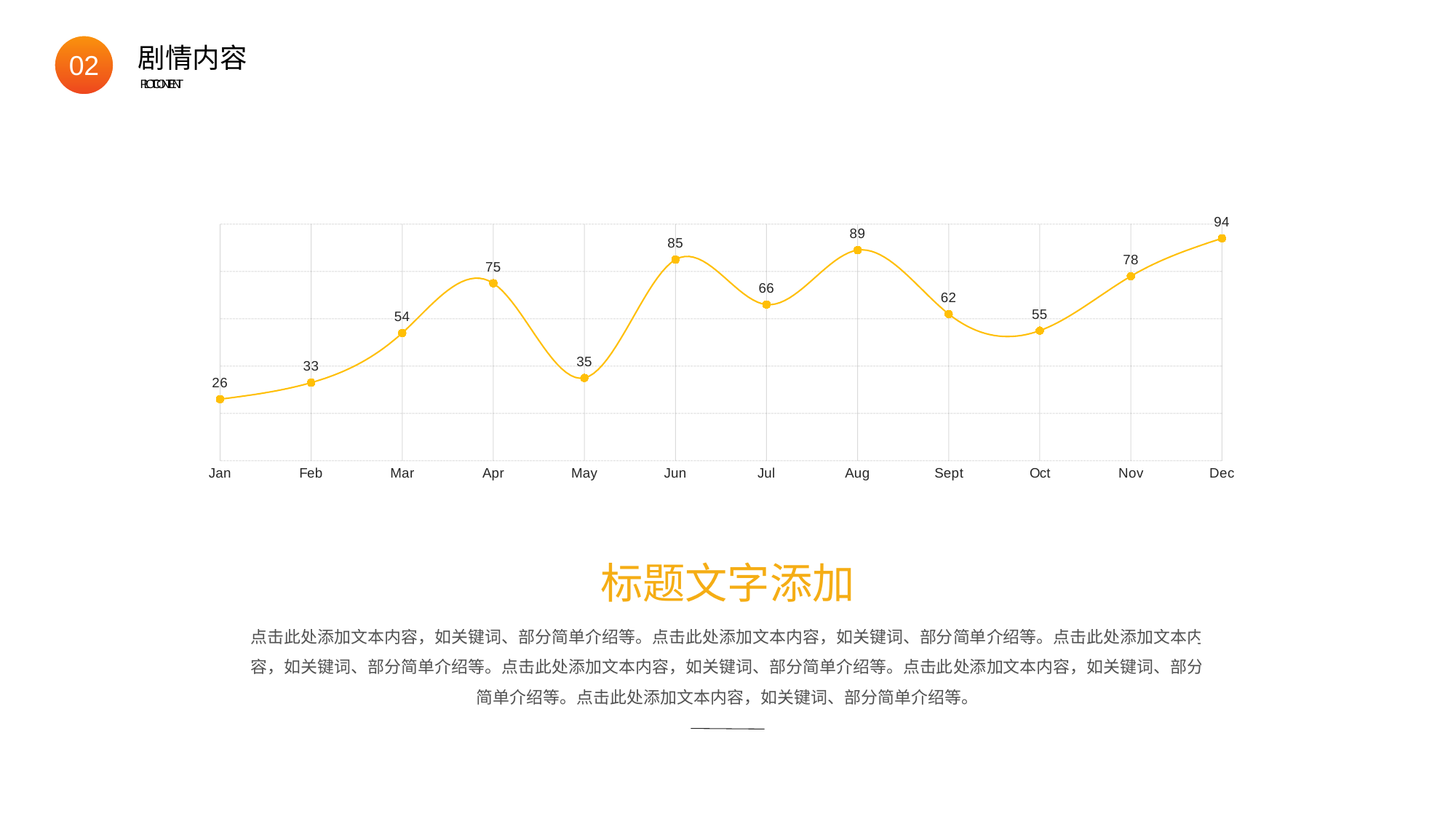

BY YUSHEN

02
剧情内容
PLOT CONTENT

### Chart

| Category | 系列 1 |
|---|---|
| Jan | 26.0 |
| Feb | 33.0 |
| Mar | 54.0 |
| Apr | 75.0 |
| May | 35.0 |
| Jun | 85.0 |
| Jul | 66.0 |
| Aug | 89.0 |
| Sept | 62.0 |
| Oct | 55.0 |
| Nov | 78.0 |
| Dec | 94.0 |
标题文字添加
点击此处添加文本内容，如关键词、部分简单介绍等。点击此处添加文本内容，如关键词、部分简单介绍等。点击此处添加文本内容，如关键词、部分简单介绍等。点击此处添加文本内容，如关键词、部分简单介绍等。点击此处添加文本内容，如关键词、部分简单介绍等。点击此处添加文本内容，如关键词、部分简单介绍等。